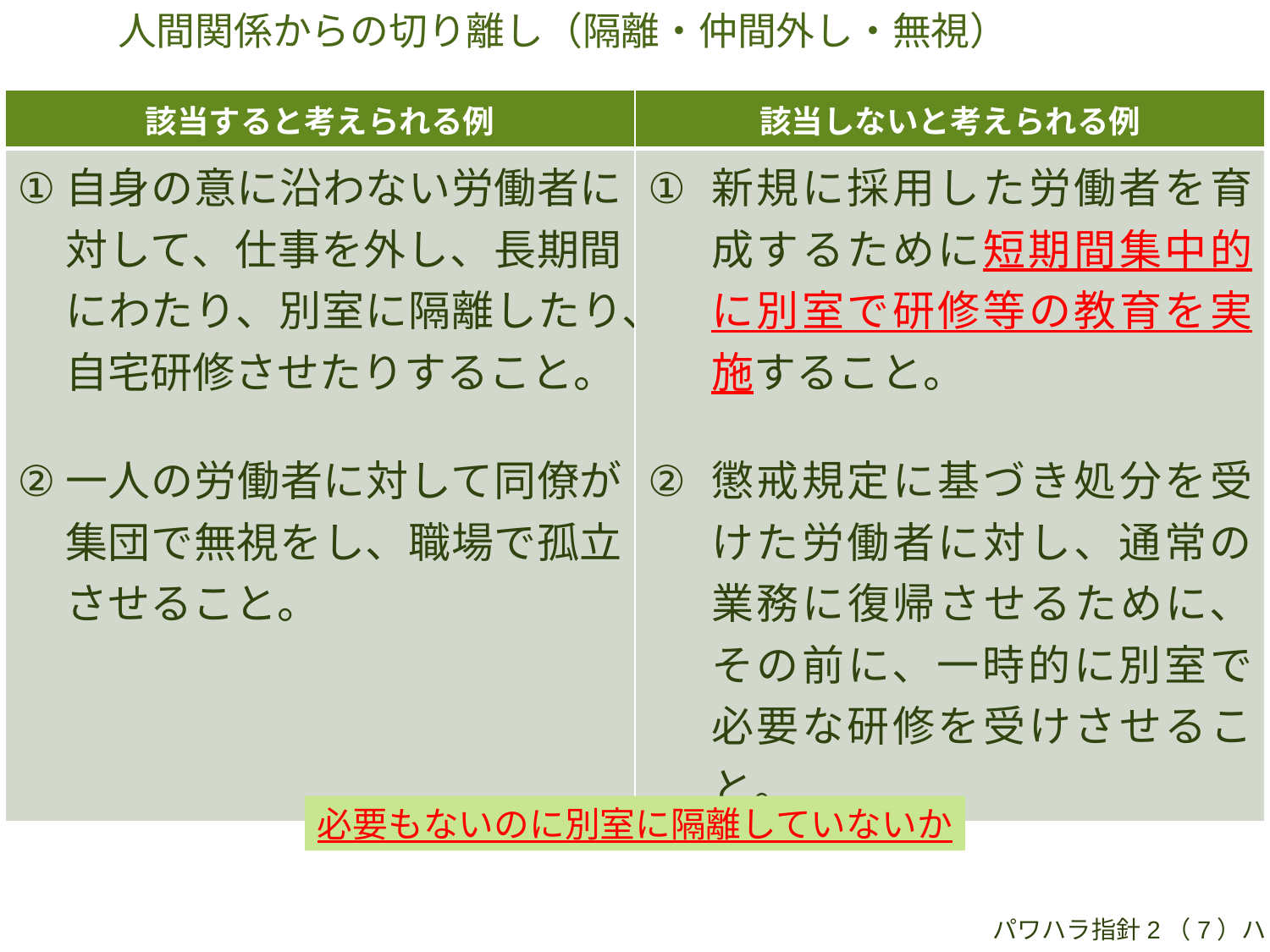

人間関係からの切り離し（隔離・仲間外し・無視）
| 該当すると考えられる例 | 該当しないと考えられる例 |
| --- | --- |
| 自身の意に沿わない労働者に対して、仕事を外し、長期間にわたり、別室に隔離したり、自宅研修させたりすること。 一人の労働者に対して同僚が集団で無視をし、職場で孤立させること。 | 新規に採用した労働者を育成するために短期間集中的に別室で研修等の教育を実施すること。 懲戒規定に基づき処分を受けた労働者に対し、通常の業務に復帰させるために、その前に、一時的に別室で必要な研修を受けさせること。 |
必要もないのに別室に隔離していないか
パワハラ指針2（7）ハ